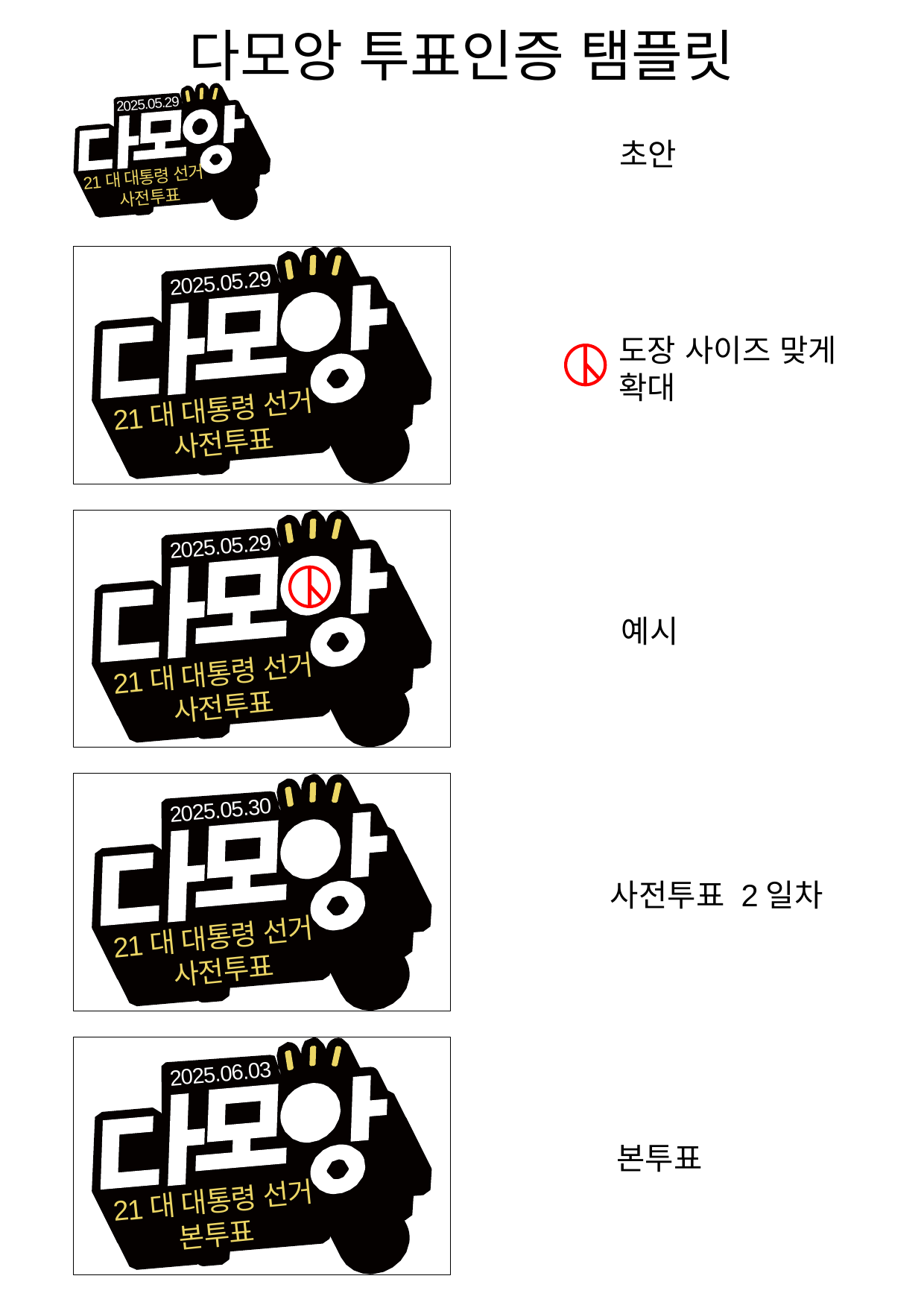

다모앙 투표인증 탬플릿

2025.05.29

21대 대통령 선거
 사전투표
초안

2025.05.29

21대 대통령 선거
 사전투표

도장 사이즈 맞게
확대

2025.05.29

21대 대통령 선거
 사전투표

예시

2025.05.30

21대 대통령 선거
 사전투표

사전투표 2일차

2025.06.03

21대 대통령 선거
본투표

본투표